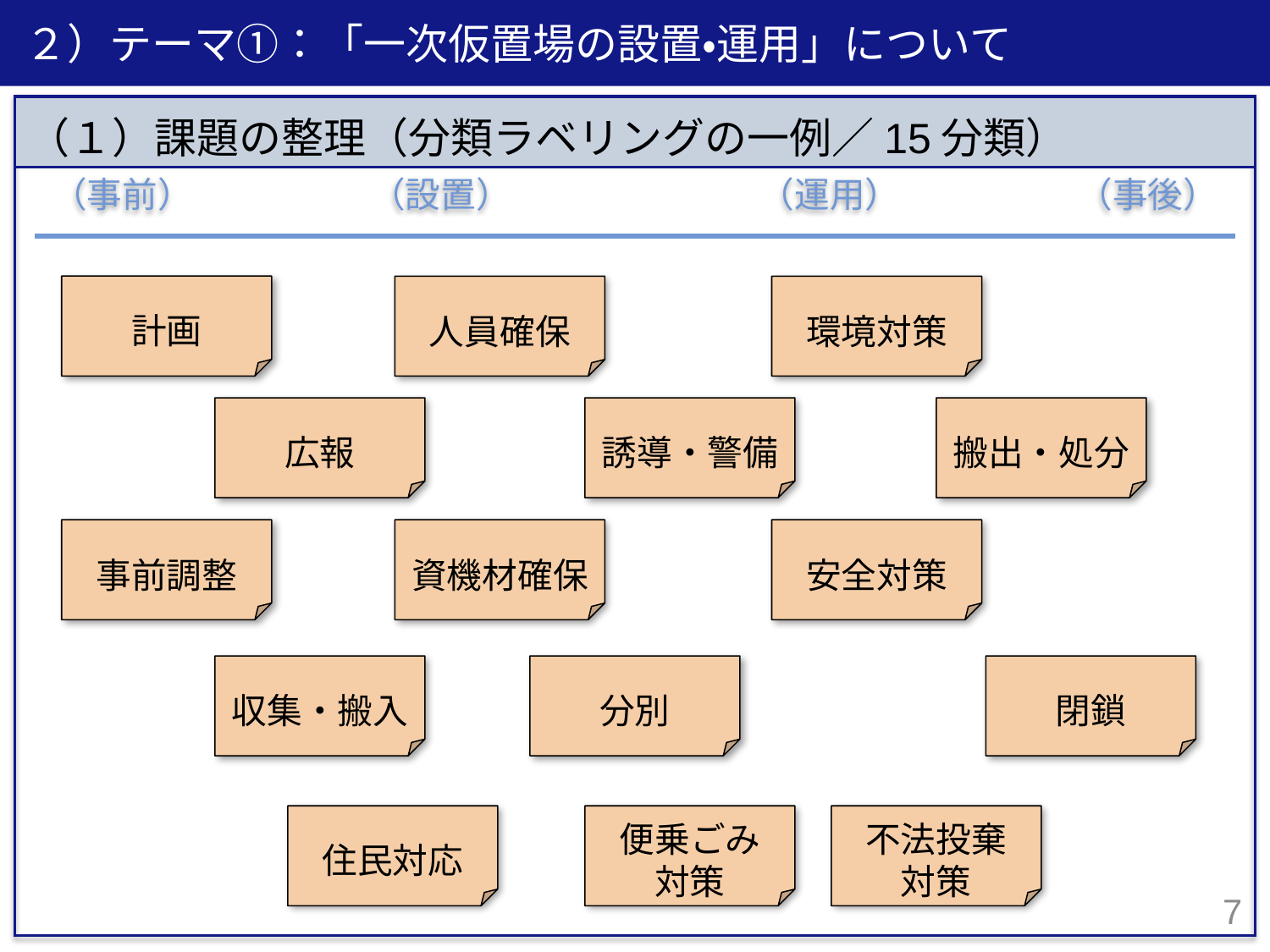

２）テーマ①：「一次仮置場の設置・運用」について

（事前）　　　　　（設置）　　　　　　　（運用）　　　　　（事後）
（１）課題の整理（分類ラベリングの一例／15分類）
計画
人員確保
環境対策
広報
誘導・警備
搬出・処分
事前調整
資機材確保
安全対策
収集・搬入
分別
閉鎖
住民対応
便乗ごみ
対策
不法投棄
対策
7